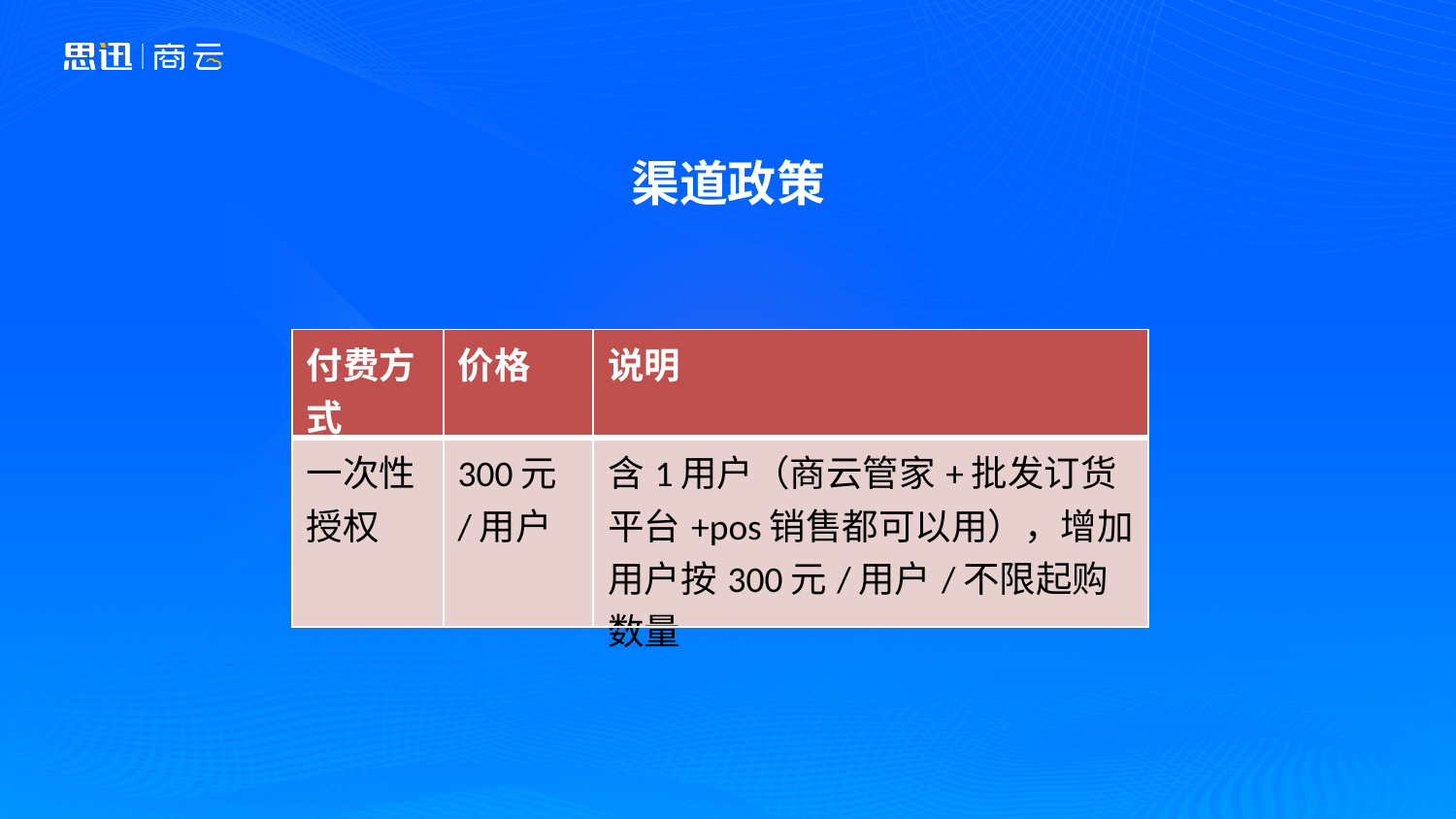

渠道政策
| 付费方式 | 价格 | 说明 |
| --- | --- | --- |
| 一次性授权 | 300元/用户 | 含1用户（商云管家+批发订货平台+pos销售都可以用），增加用户按300元/用户/不限起购数量 |